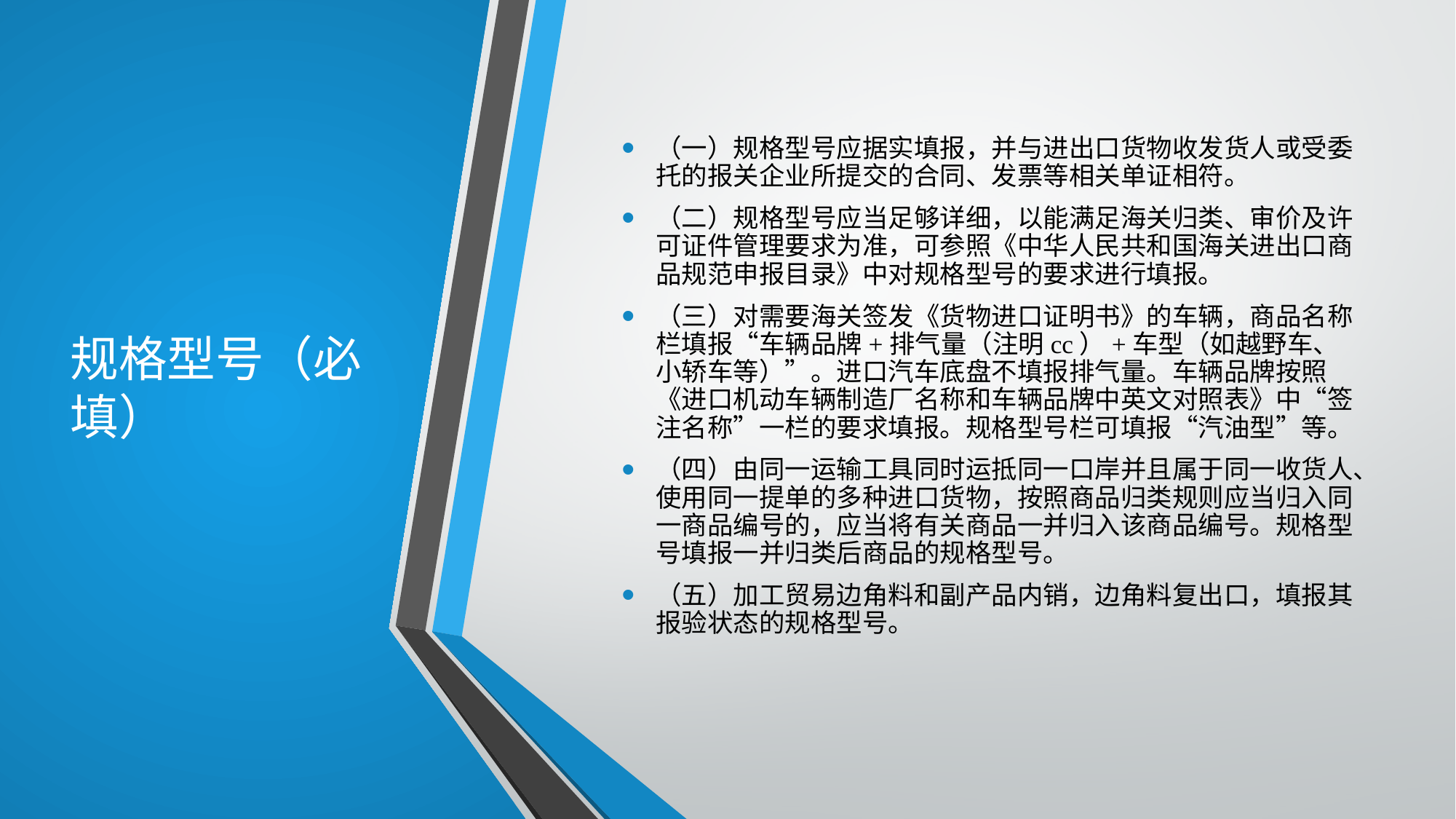

# 规格型号（必填）
（一）规格型号应据实填报，并与进出口货物收发货人或受委托的报关企业所提交的合同、发票等相关单证相符。
（二）规格型号应当足够详细，以能满足海关归类、审价及许可证件管理要求为准，可参照《中华人民共和国海关进出口商品规范申报目录》中对规格型号的要求进行填报。
（三）对需要海关签发《货物进口证明书》的车辆，商品名称栏填报“车辆品牌+排气量（注明cc）+车型（如越野车、小轿车等）”。进口汽车底盘不填报排气量。车辆品牌按照《进口机动车辆制造厂名称和车辆品牌中英文对照表》中“签注名称”一栏的要求填报。规格型号栏可填报“汽油型”等。
（四）由同一运输工具同时运抵同一口岸并且属于同一收货人、使用同一提单的多种进口货物，按照商品归类规则应当归入同一商品编号的，应当将有关商品一并归入该商品编号。规格型号填报一并归类后商品的规格型号。
（五）加工贸易边角料和副产品内销，边角料复出口，填报其报验状态的规格型号。